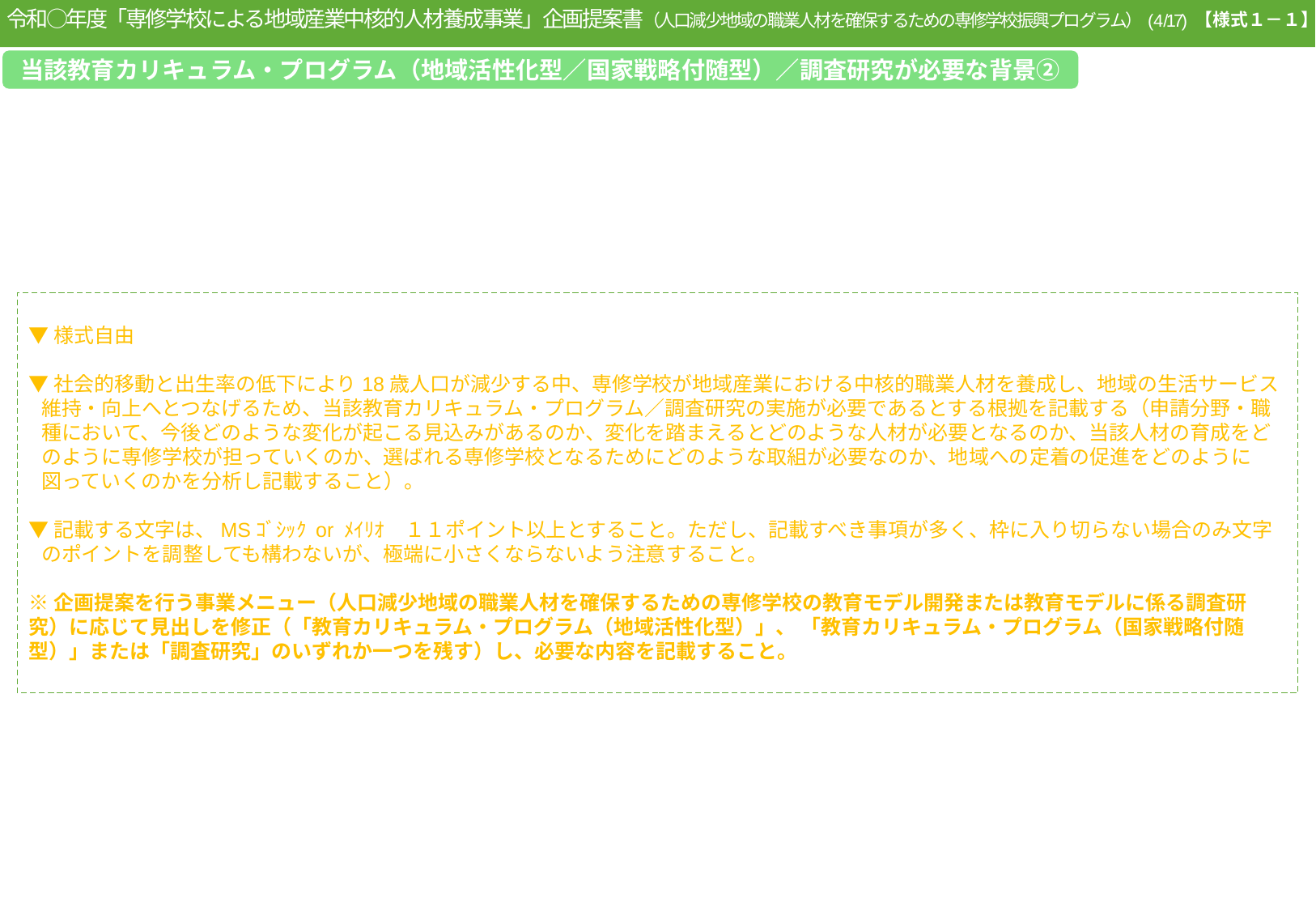

令和○年度「専修学校による地域産業中核的人材養成事業」企画提案書（人口減少地域の職業人材を確保するための専修学校振興プログラム）(4/17)
【様式１－１】
当該教育カリキュラム・プログラム（地域活性化型／国家戦略付随型）／調査研究が必要な背景②

▼様式自由

▼社会的移動と出生率の低下により18歳人口が減少する中、専修学校が地域産業における中核的職業人材を養成し、地域の生活サービス維持・向上へとつなげるため、当該教育カリキュラム・プログラム／調査研究の実施が必要であるとする根拠を記載する（申請分野・職種において、今後どのような変化が起こる見込みがあるのか、変化を踏まえるとどのような人材が必要となるのか、当該人材の育成をどのように専修学校が担っていくのか、選ばれる専修学校となるためにどのような取組が必要なのか、地域への定着の促進をどのように図っていくのかを分析し記載すること）。

▼記載する文字は、MSｺﾞｼｯｸ or ﾒｲﾘｵ　１１ポイント以上とすること。ただし、記載すべき事項が多く、枠に入り切らない場合のみ文字のポイントを調整しても構わないが、極端に小さくならないよう注意すること。

※企画提案を行う事業メニュー（人口減少地域の職業人材を確保するための専修学校の教育モデル開発または教育モデルに係る調査研究）に応じて見出しを修正（「教育カリキュラム・プログラム（地域活性化型）」、 「教育カリキュラム・プログラム（国家戦略付随型）」または「調査研究」のいずれか一つを残す）し、必要な内容を記載すること。